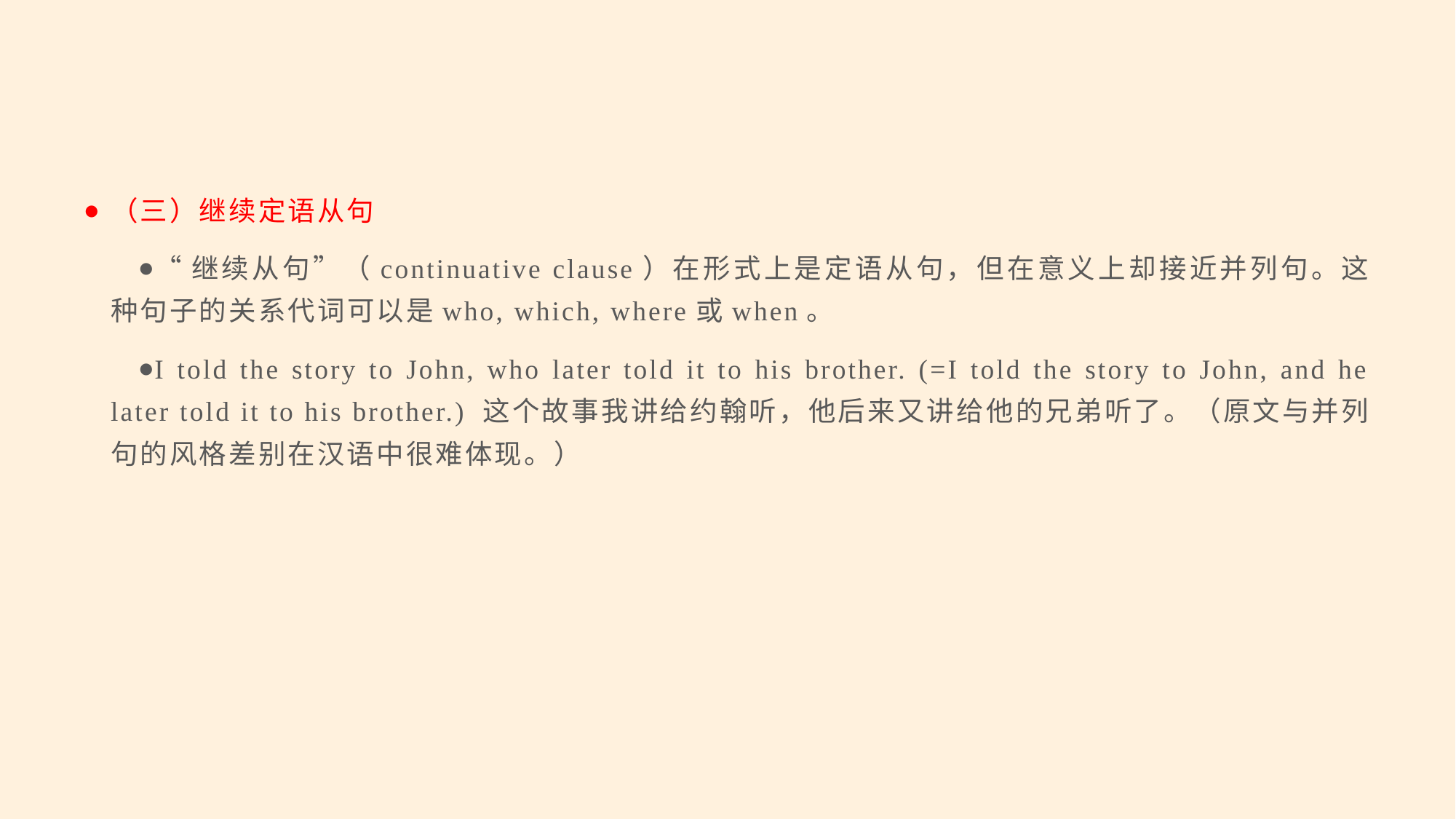

#
（三）继续定语从句
“继续从句”（continuative clause）在形式上是定语从句，但在意义上却接近并列句。这种句子的关系代词可以是who, which, where或when。
I told the story to John, who later told it to his brother. (=I told the story to John, and he later told it to his brother.) 这个故事我讲给约翰听，他后来又讲给他的兄弟听了。（原文与并列句的风格差别在汉语中很难体现。）